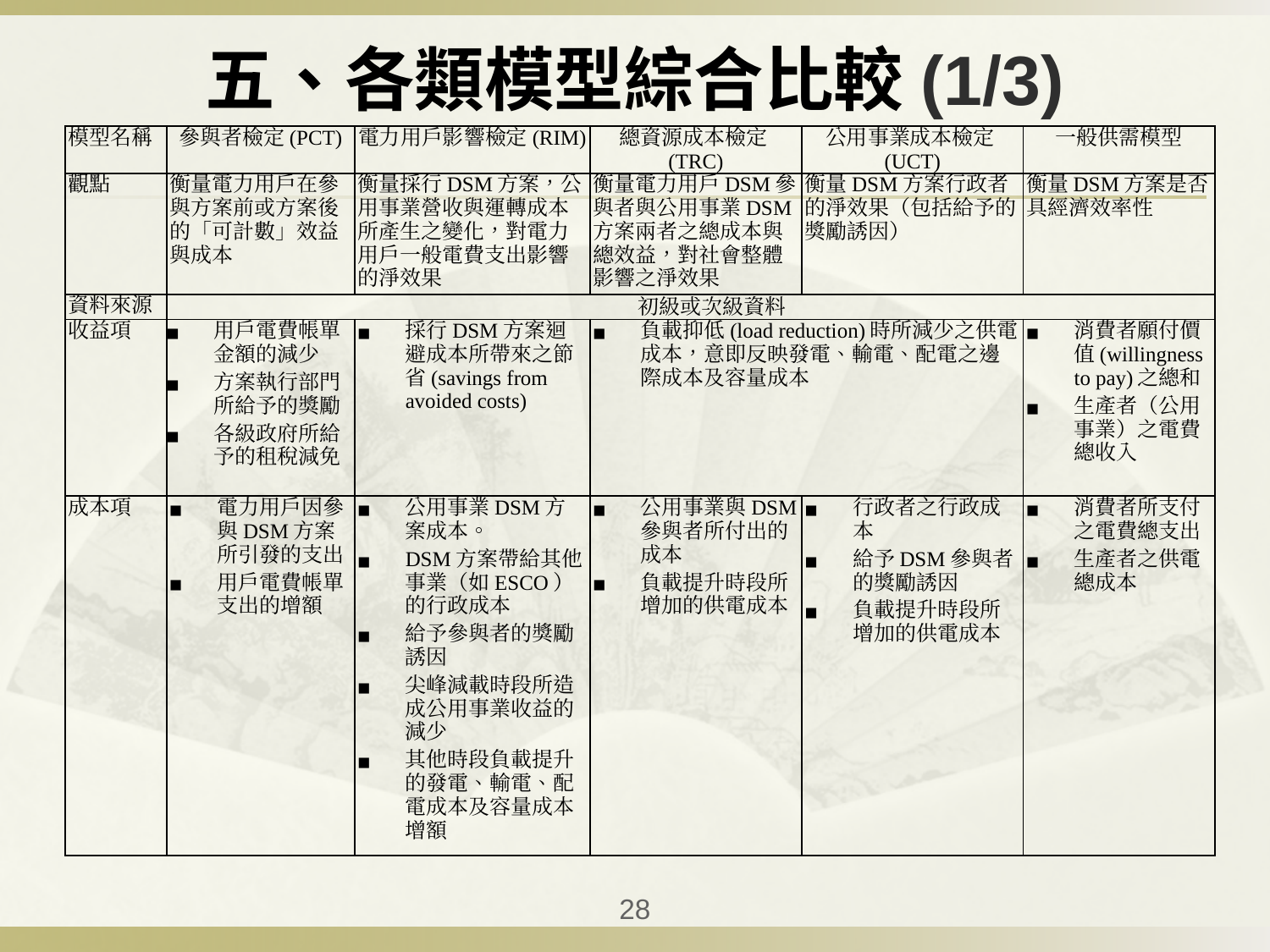

# 五、各類模型綜合比較(1/3)
| 模型名稱 | 參與者檢定(PCT) | 電力用戶影響檢定(RIM) | 總資源成本檢定(TRC) | 公用事業成本檢定(UCT) | 一般供需模型 |
| --- | --- | --- | --- | --- | --- |
| 觀點 | 衡量電力用戶在參與方案前或方案後的「可計數」效益與成本 | 衡量採行DSM方案，公用事業營收與運轉成本所產生之變化，對電力用戶一般電費支出影響的淨效果 | 衡量電力用戶DSM參與者與公用事業DSM方案兩者之總成本與總效益，對社會整體影響之淨效果 | 衡量DSM方案行政者的淨效果（包括給予的獎勵誘因） | 衡量DSM方案是否具經濟效率性 |
| 資料來源 | 初級或次級資料 |  |  |  |  |
| 收益項 | 用戶電費帳單金額的減少 方案執行部門所給予的獎勵 各級政府所給予的租稅減免 | 採行DSM方案迴避成本所帶來之節省(savings from avoided costs) | 負載抑低(load reduction)時所減少之供電成本，意即反映發電、輸電、配電之邊際成本及容量成本 |  | 消費者願付價值(willingness to pay)之總和 生產者（公用事業）之電費總收入 |
| 成本項 | 電力用戶因參與DSM方案所引發的支出 用戶電費帳單支出的增額 | 公用事業DSM方案成本。 DSM方案帶給其他事業（如ESCO）的行政成本 給予參與者的獎勵誘因 尖峰減載時段所造成公用事業收益的減少 其他時段負載提升的發電、輸電、配電成本及容量成本增額 | 公用事業與DSM參與者所付出的成本 負載提升時段所增加的供電成本 | 行政者之行政成本 給予DSM參與者的獎勵誘因 負載提升時段所增加的供電成本 | 消費者所支付之電費總支出 生產者之供電總成本 |
28